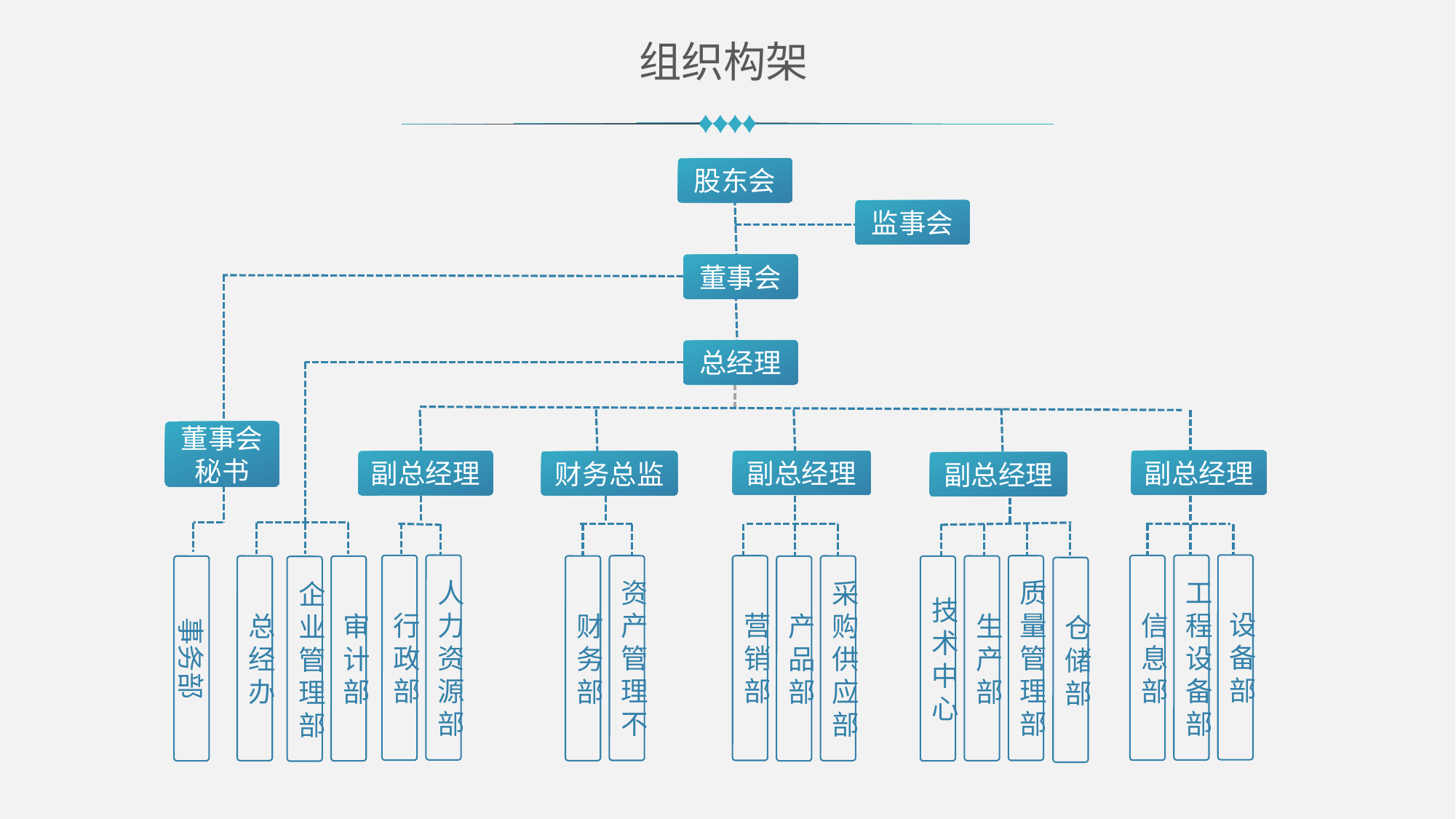

组织构架
股东会
监事会
董事会
总经理
董事会秘书
副总经理
副总经理
副总经理
财务总监
副总经理
设备部
人力资源部
工程设备部
行政部
信息部
资产管理不
质量管理部
营销部
总经办
财务部
采购供应部
生产部
事务部
审计部
技术中心
产品部
企业管理部
仓储部